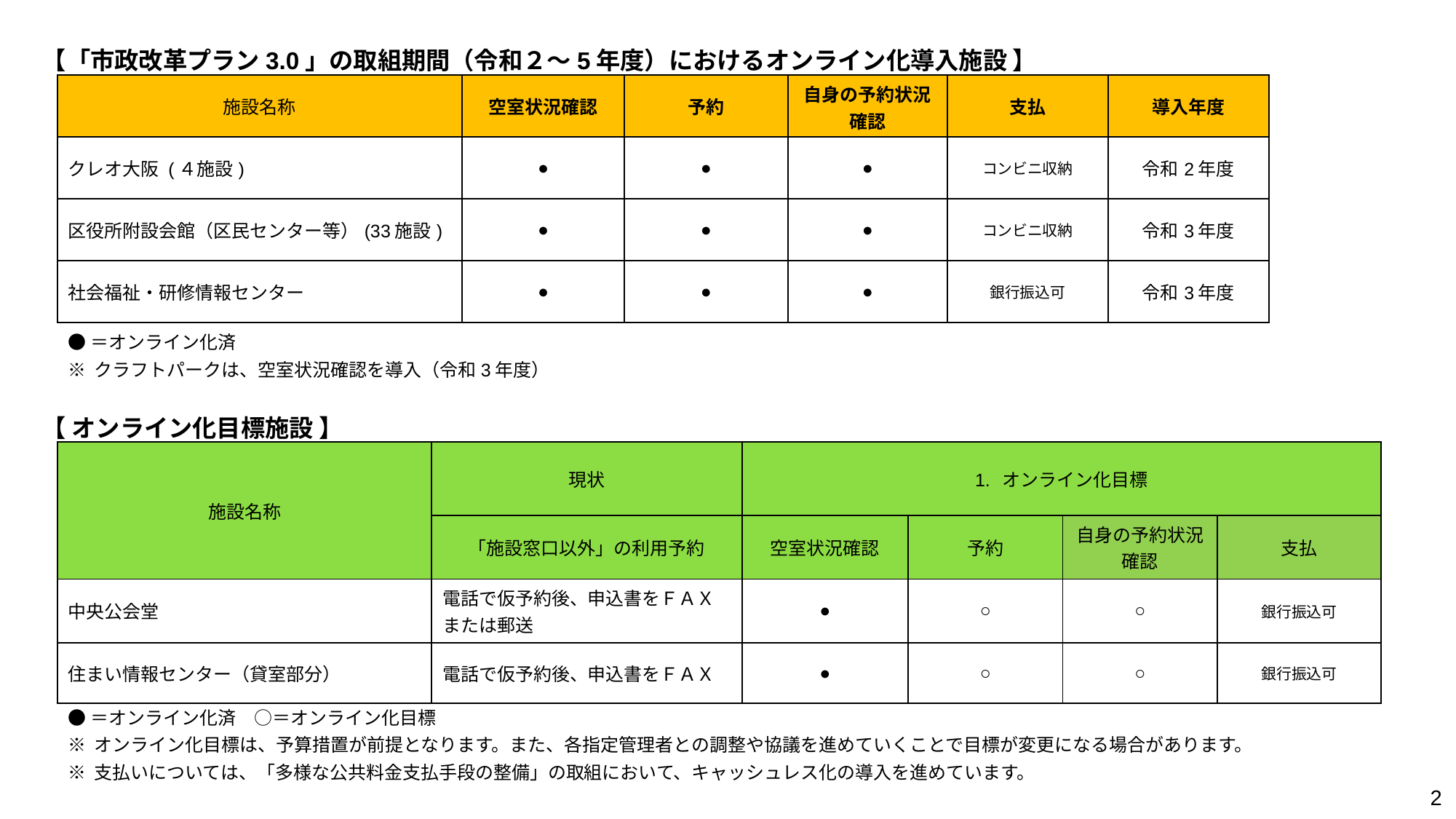

【「市政改革プラン3.0」の取組期間（令和２～5年度）におけるオンライン化導入施設 】
| 施設名称 | 空室状況確認 | 予約 | 自身の予約状況確認 | 支払 | 導入年度 |
| --- | --- | --- | --- | --- | --- |
| クレオ大阪 (４施設) | ● | ● | ● | コンビニ収納 | 令和2年度 |
| 区役所附設会館（区民センター等）(33施設) | ● | ● | ● | コンビニ収納 | 令和3年度 |
| 社会福祉・研修情報センター | ● | ● | ● | 銀行振込可 | 令和3年度 |
●＝オンライン化済
※ クラフトパークは、空室状況確認を導入（令和3年度）
【 オンライン化目標施設 】
| 施設名称 | 現状 | オンライン化目標 |  |  |  |
| --- | --- | --- | --- | --- | --- |
|  | 「施設窓口以外」の利用予約 | 空室状況確認 | 予約 | 自身の予約状況確認 | 支払 |
| 中央公会堂 | 電話で仮予約後、申込書をＦＡＸまたは郵送 | ● | ○ | ○ | 銀行振込可 |
| 住まい情報センター（貸室部分） | 電話で仮予約後、申込書をＦＡＸ | ● | ○ | ○ | 銀行振込可 |
●＝オンライン化済　○＝オンライン化目標
※ オンライン化目標は、予算措置が前提となります。また、各指定管理者との調整や協議を進めていくことで目標が変更になる場合があります。
※ 支払いについては、「多様な公共料金支払手段の整備」の取組において、キャッシュレス化の導入を進めています。
2